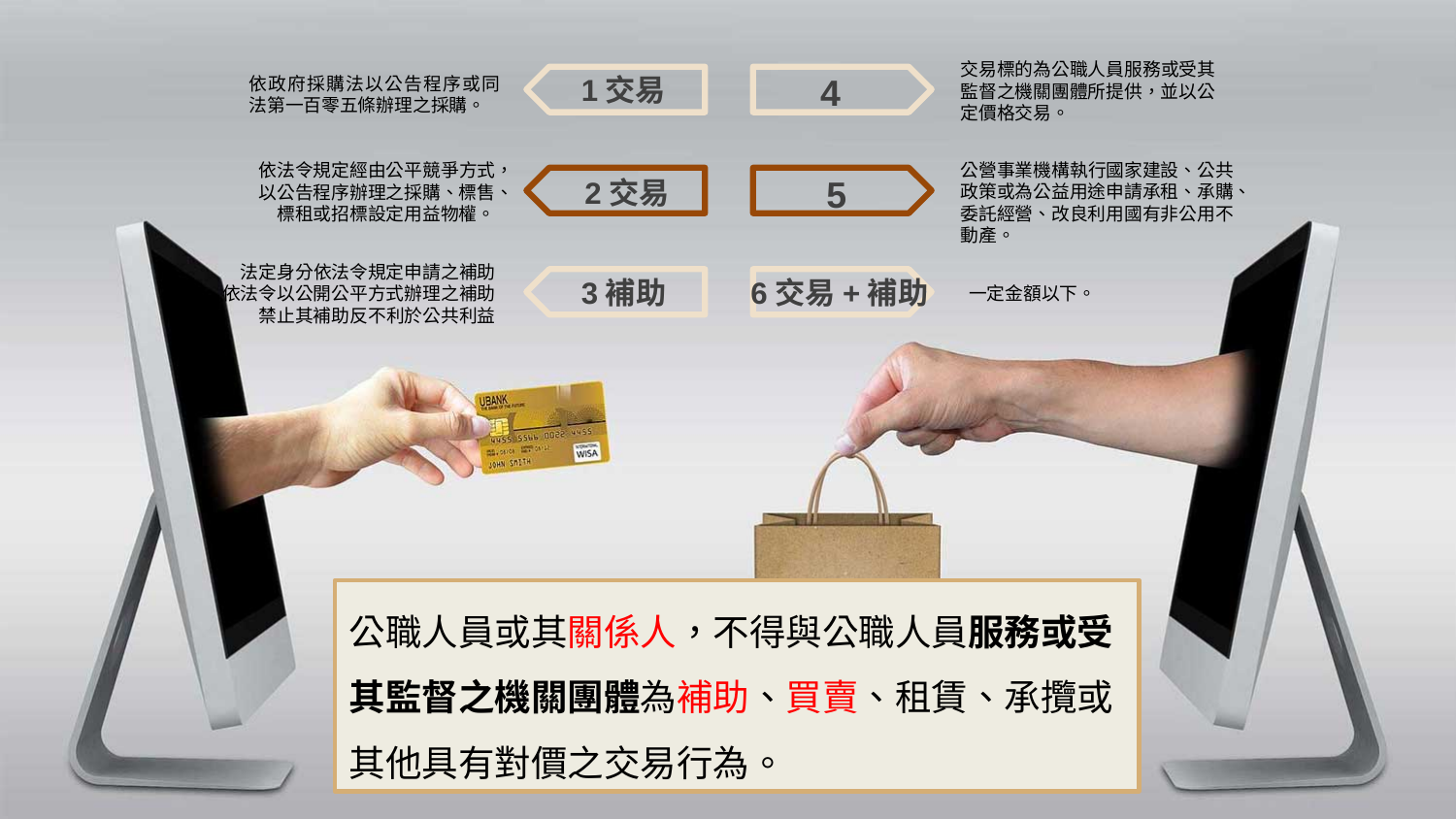

交易標的為公職人員服務或受其監督之機關團體所提供，並以公定價格交易。
4
1交易
依政府採購法以公告程序或同法第一百零五條辦理之採購。

依法令規定經由公平競爭方式，以公告程序辦理之採購、標售、標租或招標設定用益物權。
公營事業機構執行國家建設、公共政策或為公益用途申請承租、承購、委託經營、改良利用國有非公用不動產。
5
2交易

法定身分依法令規定申請之補助
依法令以公開公平方式辦理之補助
禁止其補助反不利於公共利益

3補助
6交易+補助

一定金額以下。
公職人員或其關係人，不得與公職人員服務或受其監督之機關團體為補助、買賣、租賃、承攬或其他具有對價之交易行為。